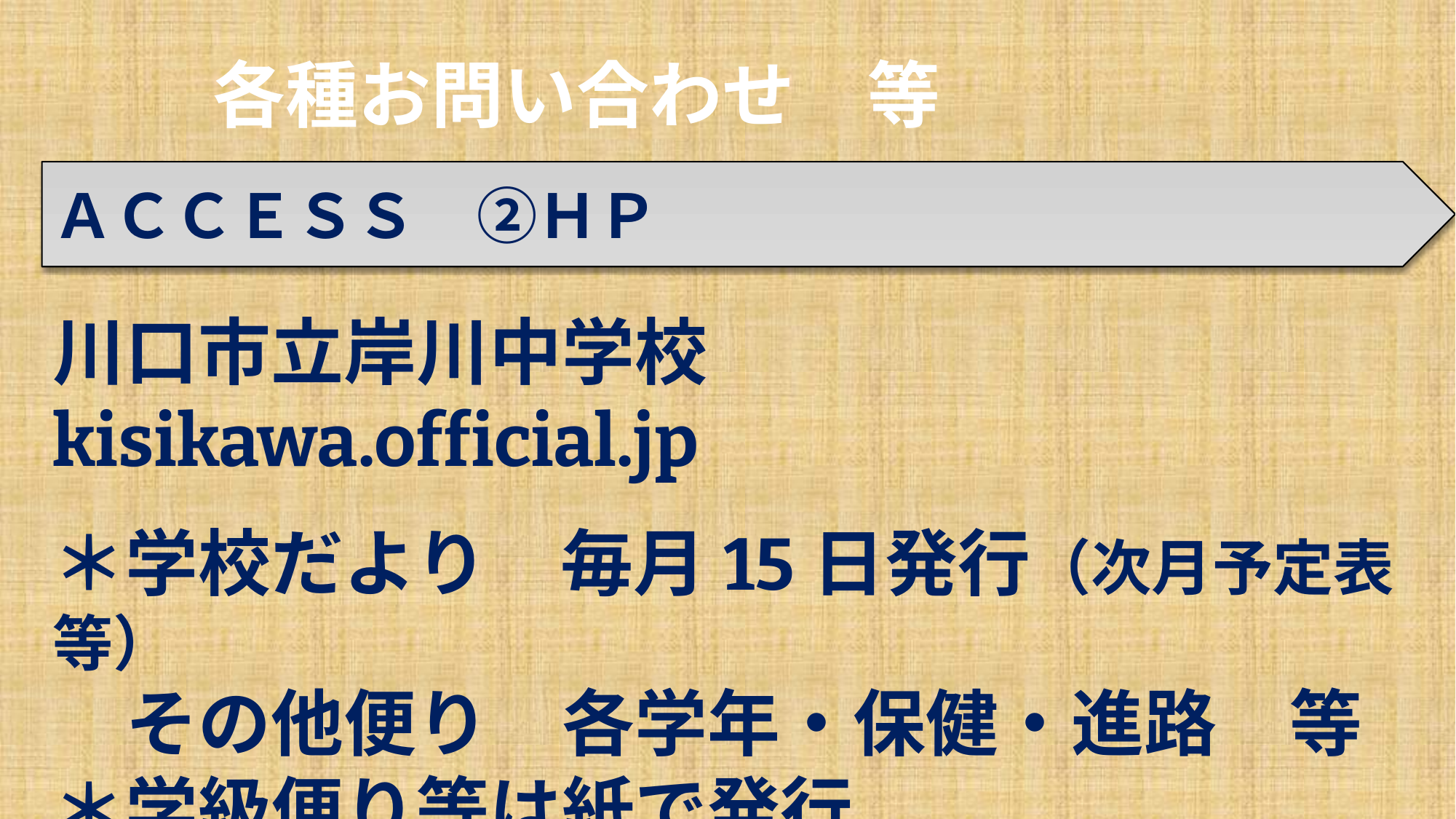

# 各種お問い合わせ　等
ＡＣＣＥＳＳ　②ＨＰ
川口市立岸川中学校
kisikawa.official.jp

＊学校だより　毎月15日発行（次月予定表等）
　その他便り　各学年・保健・進路　等
＊学級便り等は紙で発行